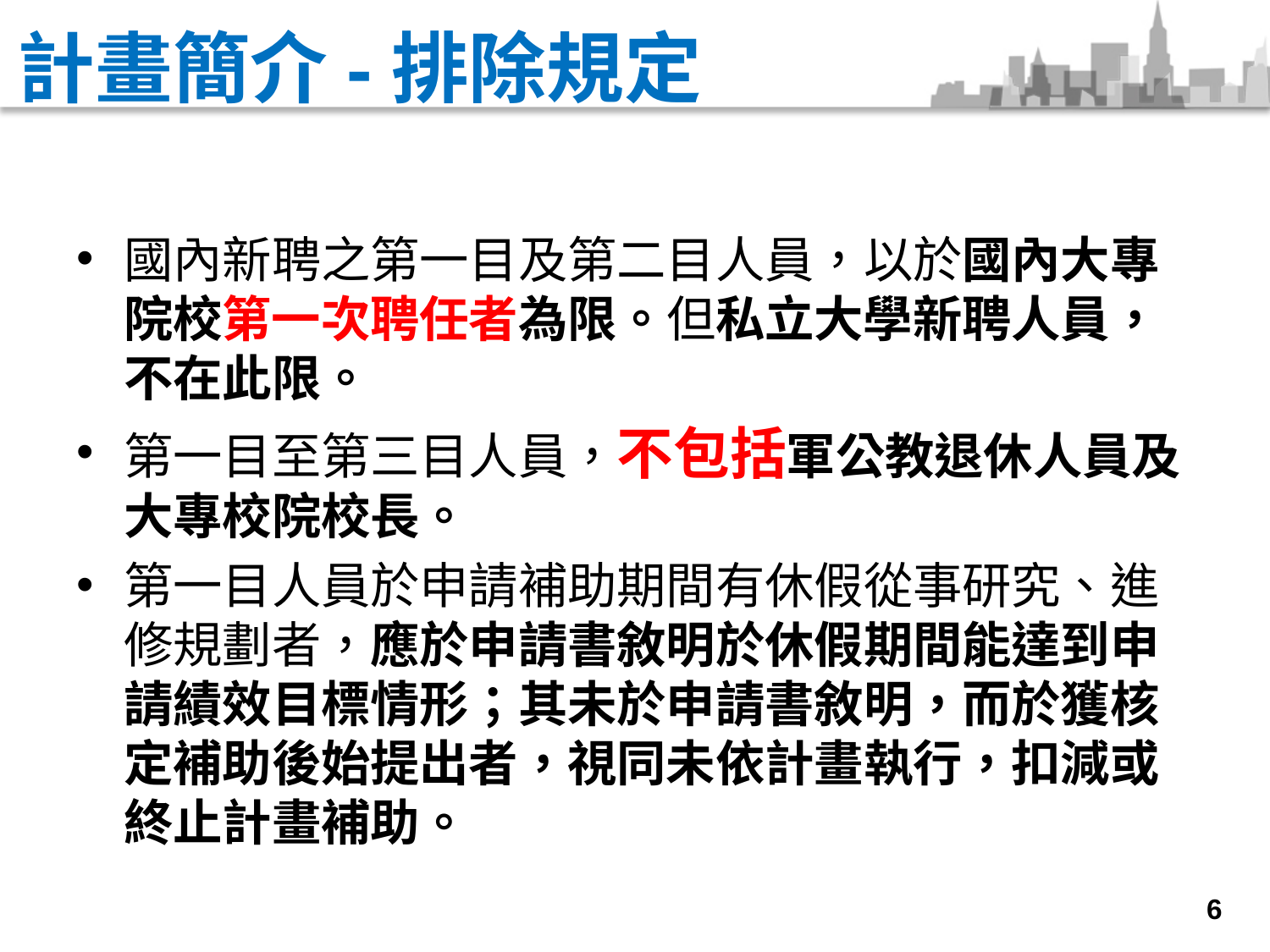

# 計畫簡介-排除規定
國內新聘之第一目及第二目人員，以於國內大專院校第一次聘任者為限。但私立大學新聘人員，不在此限。
第一目至第三目人員，不包括軍公教退休人員及大專校院校長。
第一目人員於申請補助期間有休假從事研究、進修規劃者，應於申請書敘明於休假期間能達到申請績效目標情形；其未於申請書敘明，而於獲核定補助後始提出者，視同未依計畫執行，扣減或終止計畫補助。
6